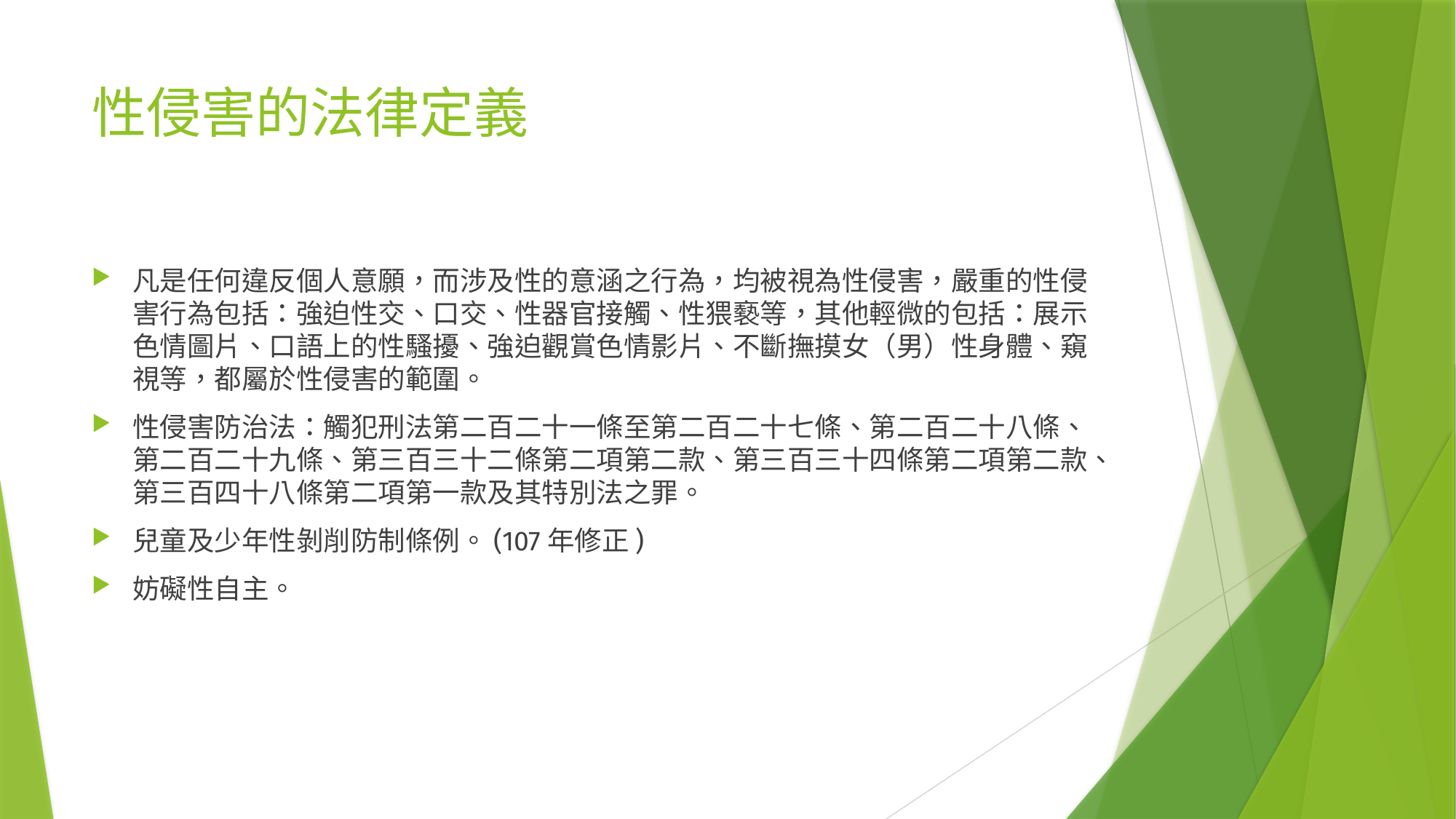

# 性侵害的法律定義
凡是任何違反個人意願，而涉及性的意涵之行為，均被視為性侵害，嚴重的性侵害行為包括：強迫性交、口交、性器官接觸、性猥褻等，其他輕微的包括：展示色情圖片、口語上的性騷擾、強迫觀賞色情影片、不斷撫摸女（男）性身體、窺視等，都屬於性侵害的範圍。
性侵害防治法：觸犯刑法第二百二十一條至第二百二十七條、第二百二十八條、第二百二十九條、第三百三十二條第二項第二款、第三百三十四條第二項第二款、第三百四十八條第二項第一款及其特別法之罪。
兒童及少年性剝削防制條例。(107年修正)
妨礙性自主。